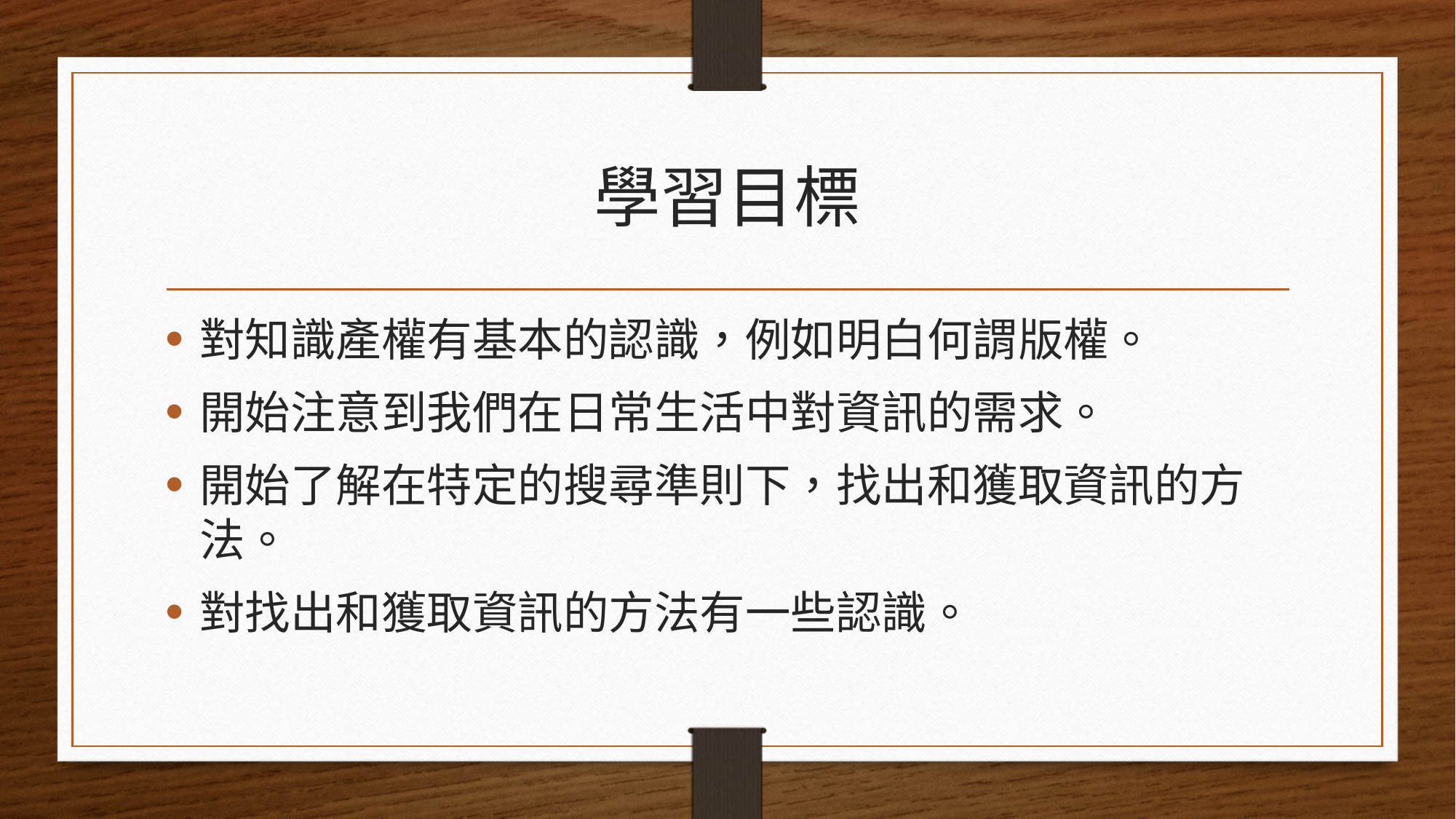

# 學習目標
對知識產權有基本的認識，例如明白何謂版權。
開始注意到我們在日常生活中對資訊的需求。
開始了解在特定的搜尋準則下，找出和獲取資訊的方法。
對找出和獲取資訊的方法有一些認識。